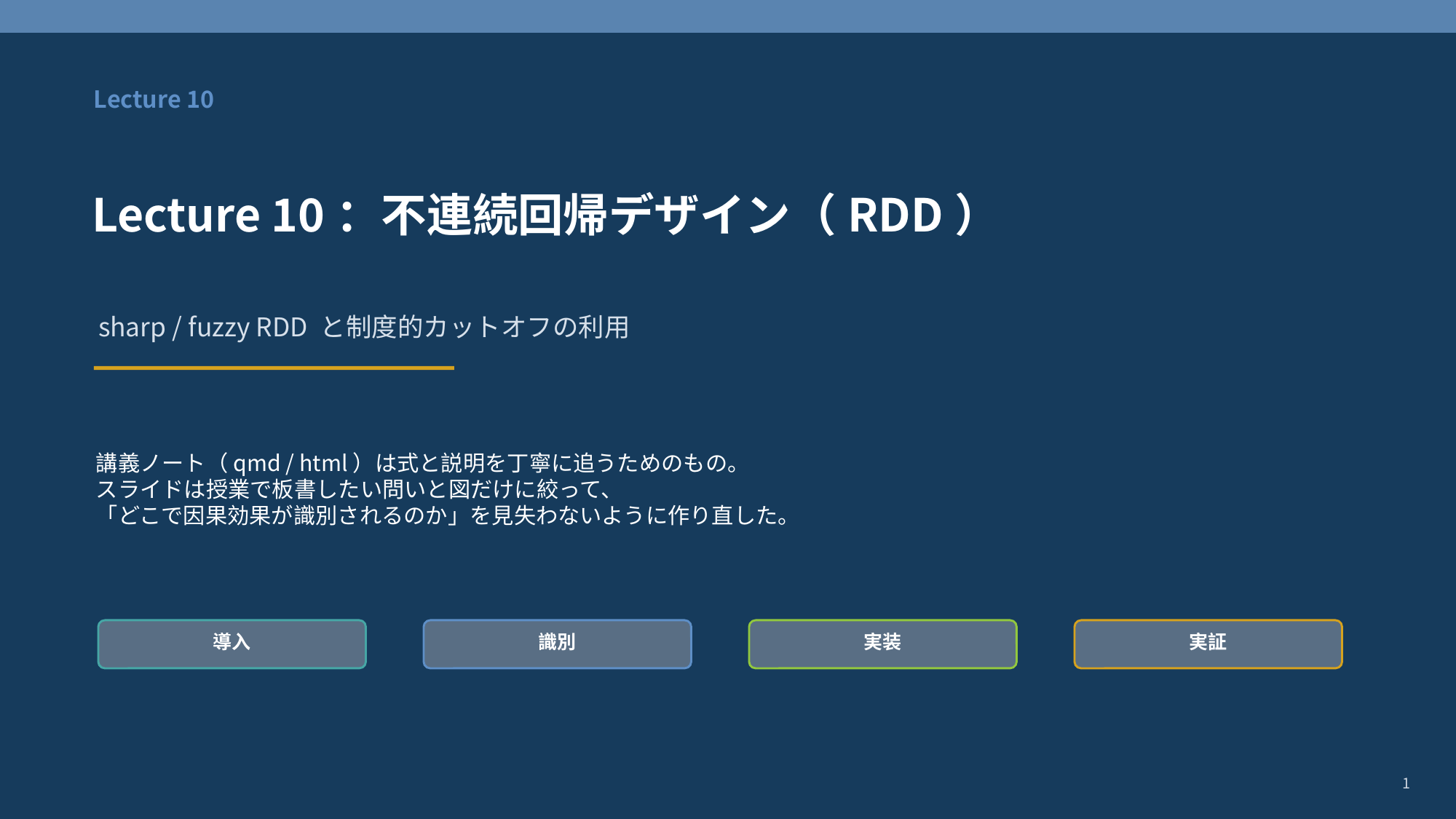

Lecture 10
Lecture 10：不連続回帰デザイン（RDD）
sharp / fuzzy RDD と制度的カットオフの利用

講義ノート（qmd / html）は式と説明を丁寧に追うためのもの。
スライドは授業で板書したい問いと図だけに絞って、
「どこで因果効果が識別されるのか」を見失わないように作り直した。

導入
識別
実装
実証
1